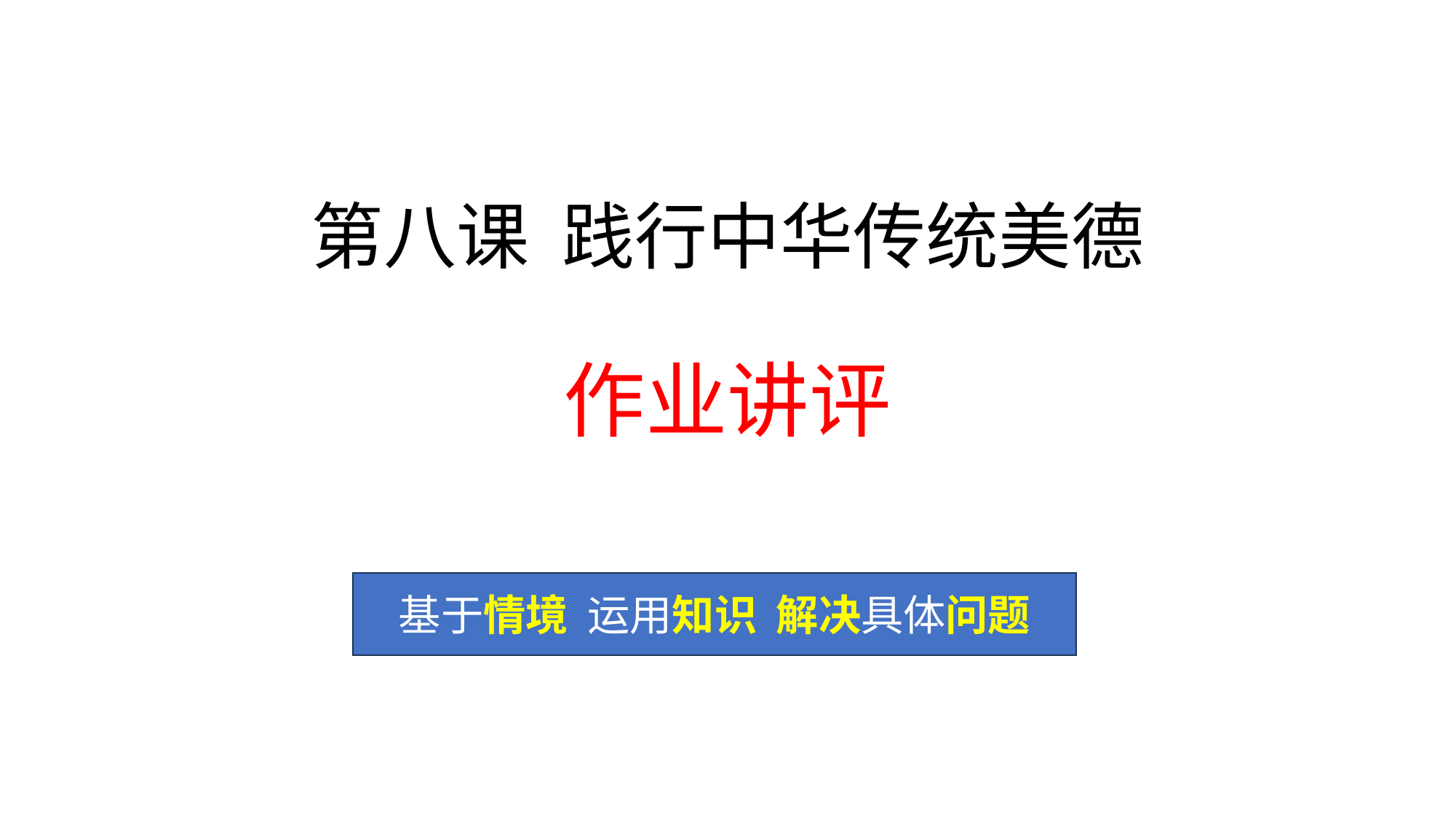

# 第八课  践行中华传统美德
作业讲评
基于情境  运用知识  解决具体问题